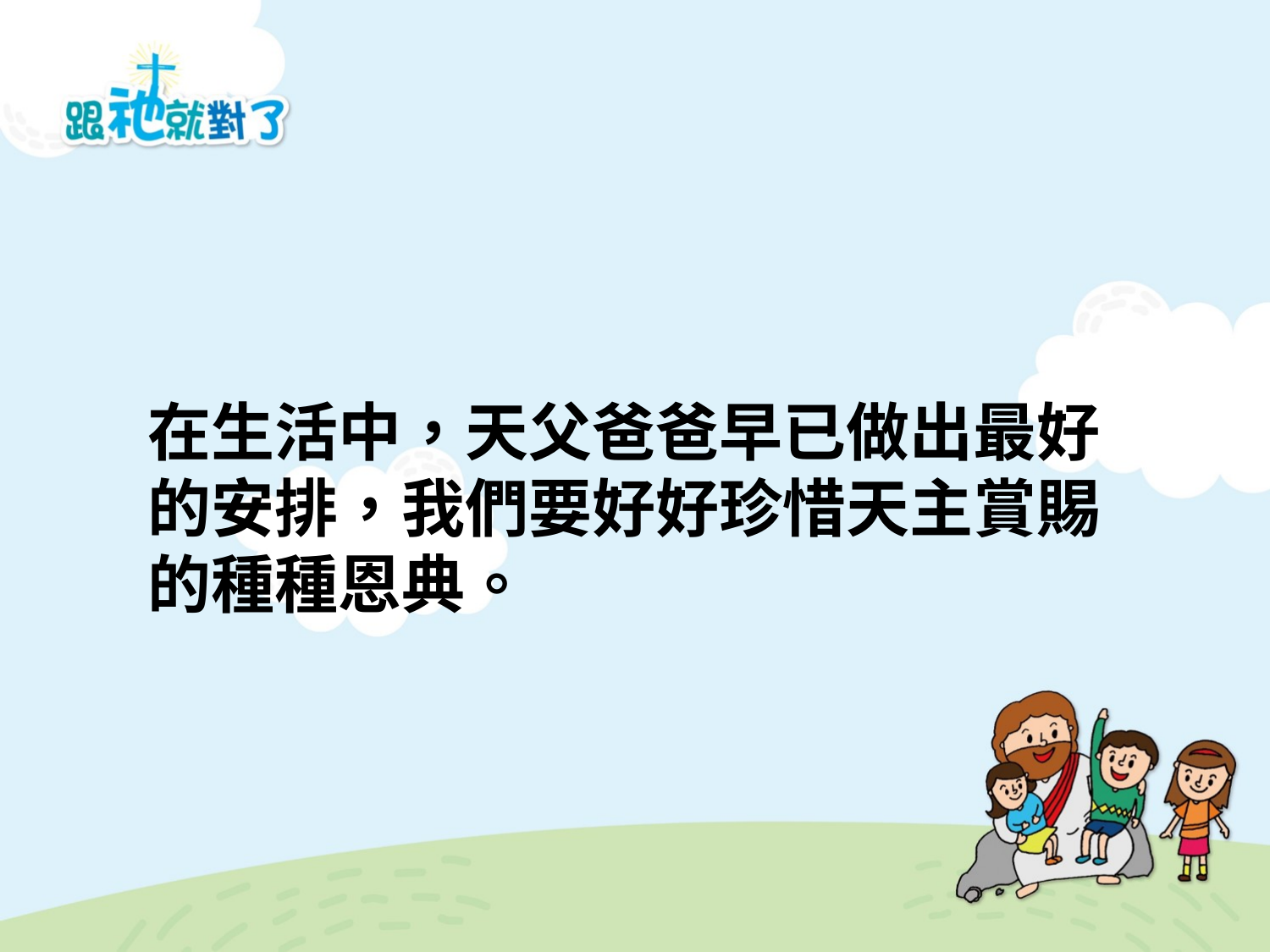

在生活中，天父爸爸早已做出最好的安排，我們要好好珍惜天主賞賜的種種恩典。